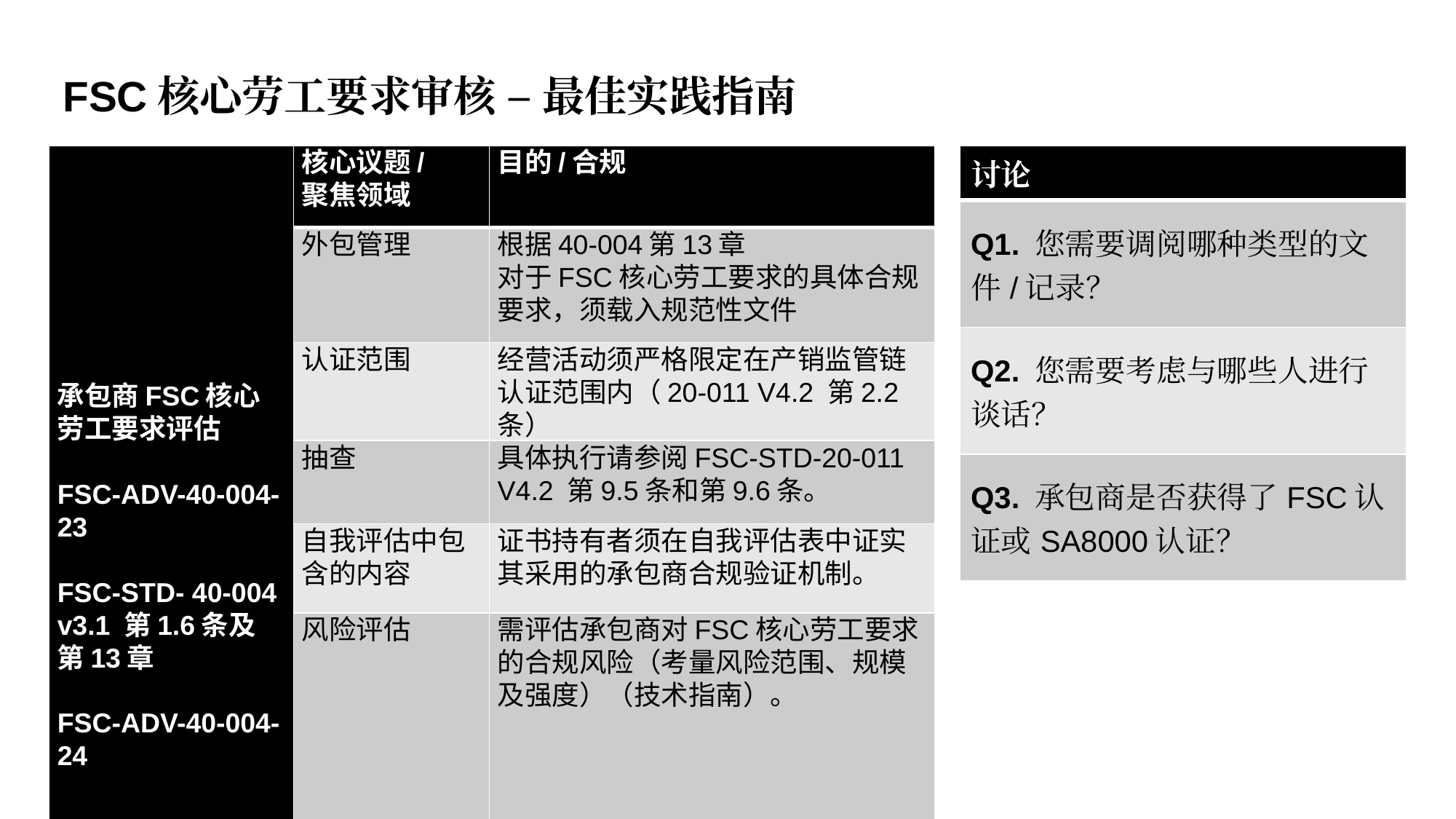

FSC核心劳工要求审核 – 最佳实践指南
| 讨论 |
| --- |
| Q1. 您需要调阅哪种类型的文件/记录？ |
| Q2. 您需要考虑与哪些人进行 谈话？ |
| Q3. 承包商是否获得了FSC认证或SA8000认证？ |
| 承包商FSC核心 劳工要求评估 FSC-ADV-40-004-23 FSC-STD- 40-004 v3.1 第1.6条及 第13章 FSC-ADV-40-004-24 | 核心议题/ 聚焦领域 | 目的/合规 |
| --- | --- | --- |
| 结社自由和集体谈判（FOA & CB） | 外包管理 | 根据40-004第13章 对于FSC核心劳工要求的具体合规要求，须载入规范性文件 |
|  | 认证范围 | 经营活动须严格限定在产销监管链认证范围内（20-011 V4.2 第2.2条） |
|  | 抽查 | 具体执行请参阅FSC-STD-20-011 V4.2 第9.5条和第9.6条。 |
|  | 自我评估中包含的内容 | 证书持有者须在自我评估表中证实其采用的承包商合规验证机制。 |
|  | 风险评估 | 需评估承包商对FSC核心劳工要求的合规风险（考量风险范围、规模及强度）（技术指南）。 |